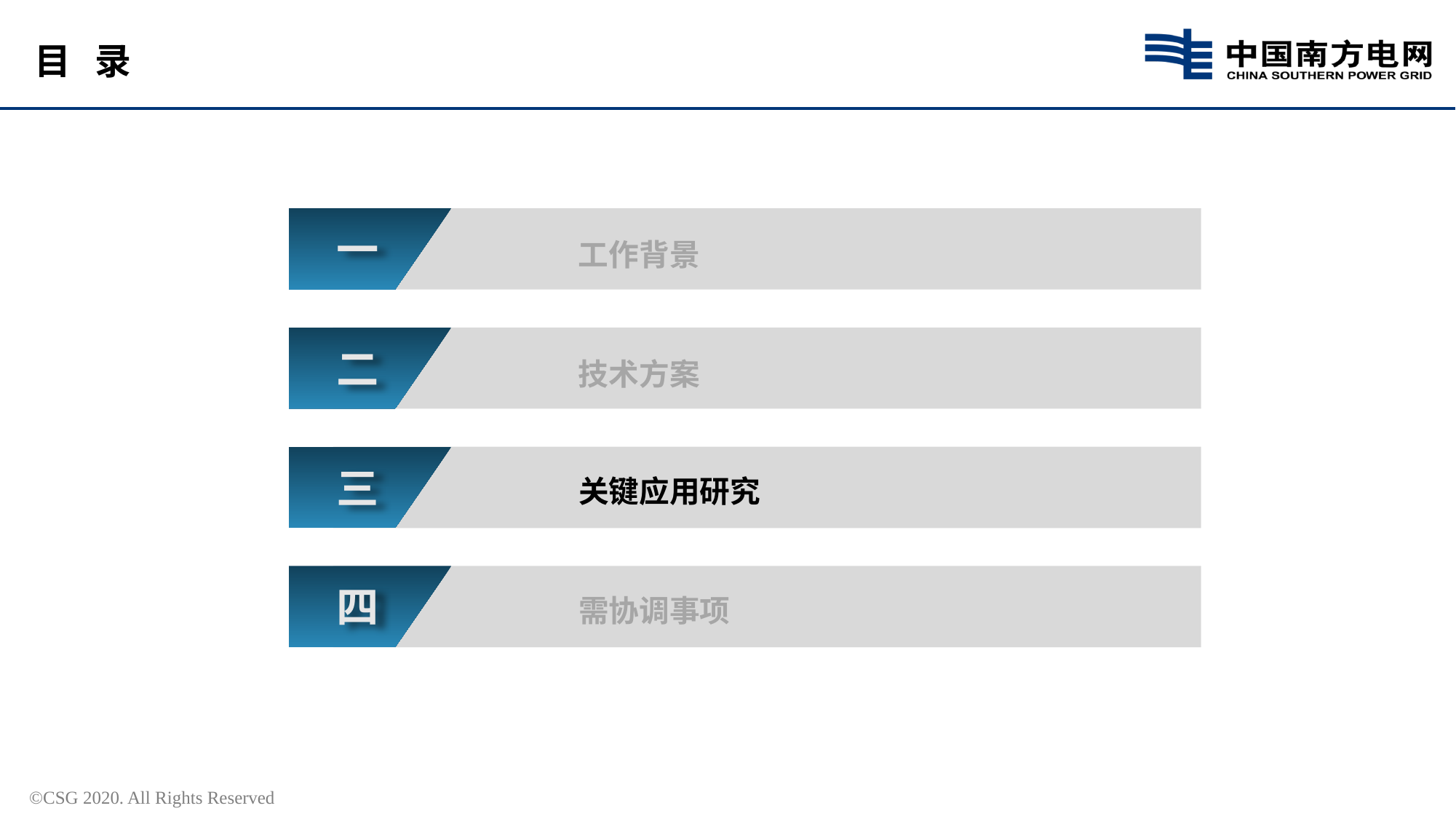

目   录

一
工作背景

二
技术方案

三
关键应用研究

四
需协调事项
11